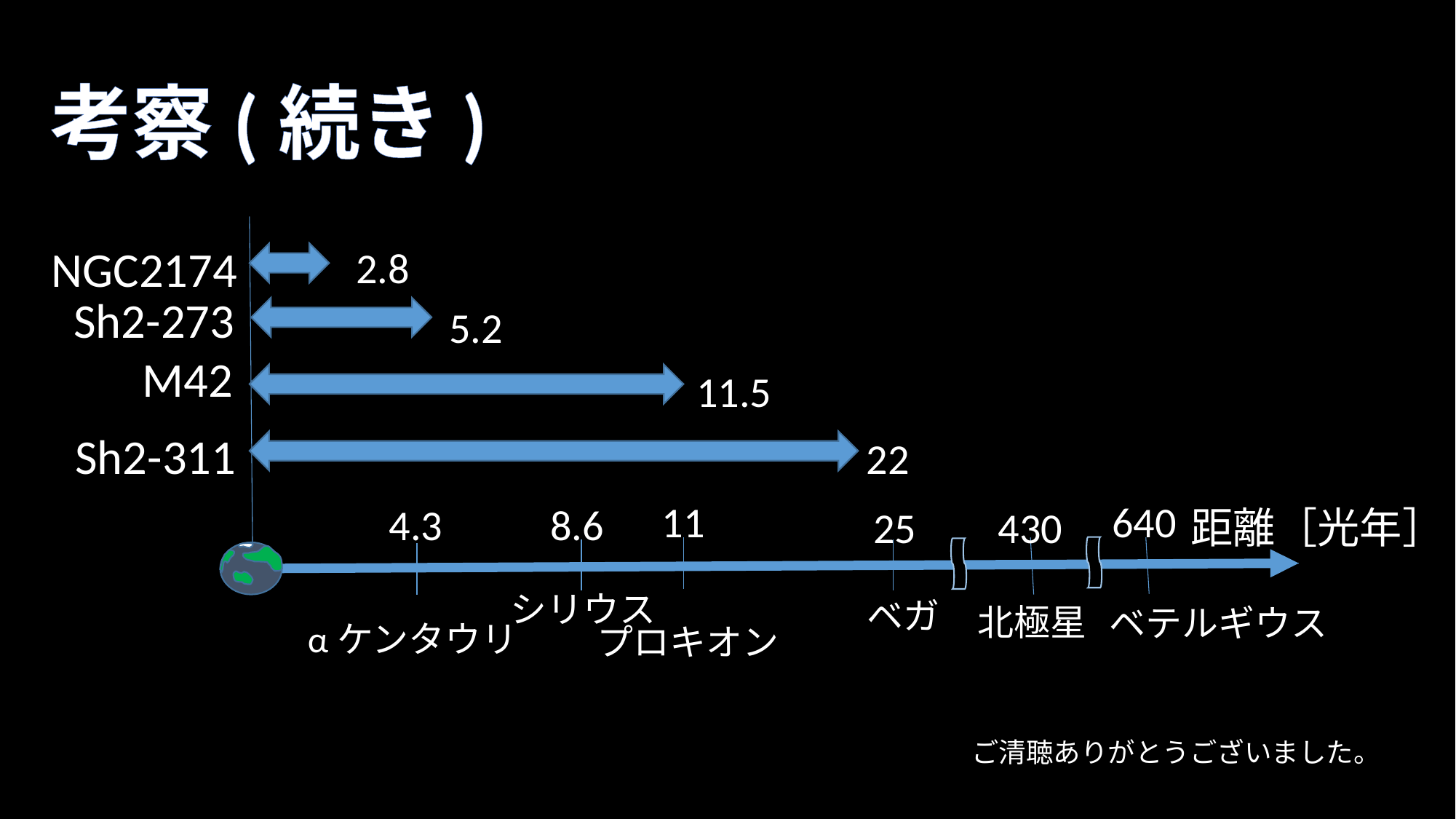

考察(続き)

シリウス
ベガ
αケンタウリ
プロキオン
NGC2174
Sh2-273
M42
Sh2-311

北極星
ベテルギウス
2.8
5.2
11.5
22
11
640
4.3
8.6
距離［光年］
25
430
ご清聴ありがとうございました。